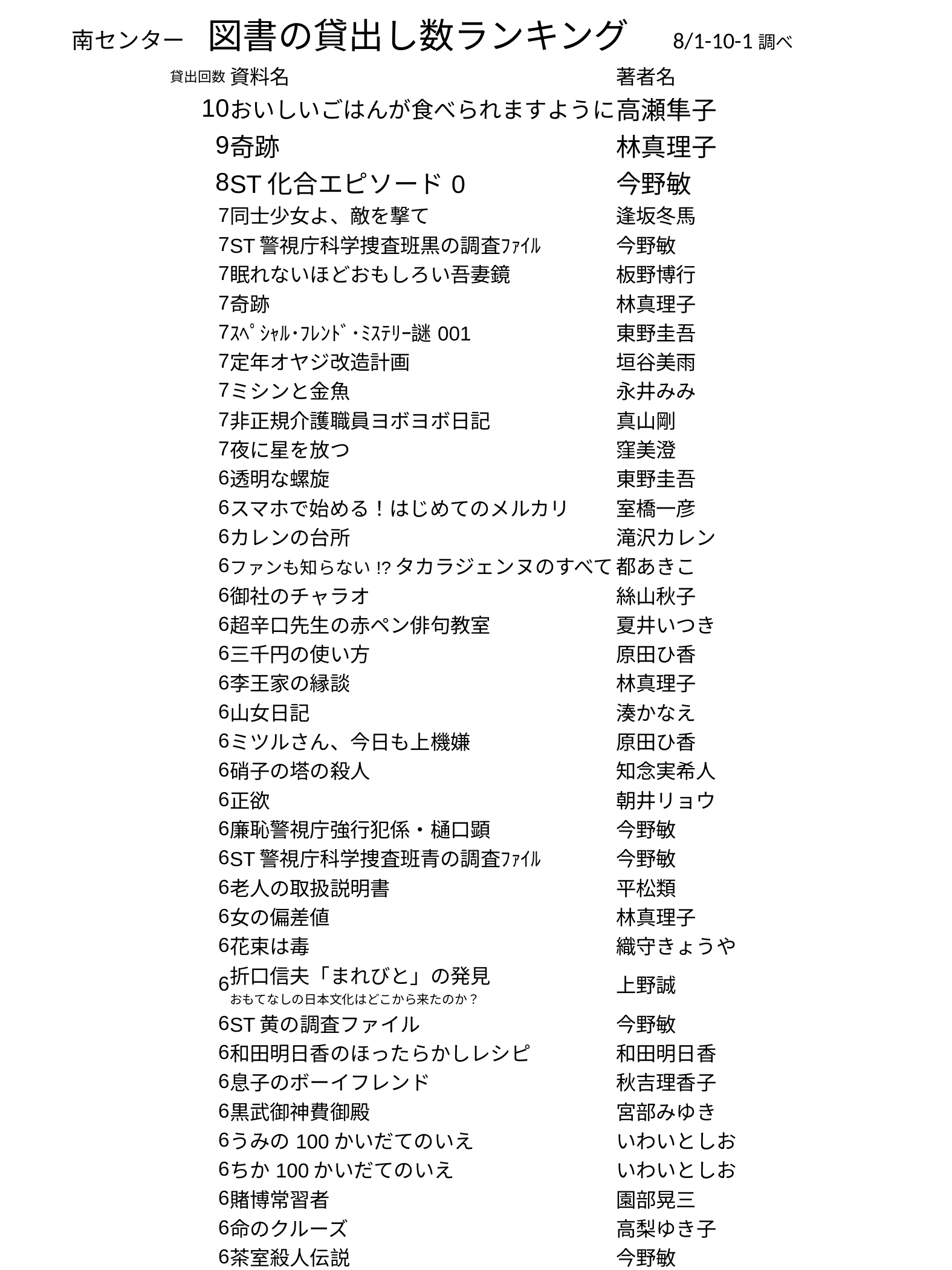

南センター　図書の貸出し数ランキング　8/1-10-1調べ
| 貸出回数 | 資料名 | 著者名 |
| --- | --- | --- |
| 10 | おいしいごはんが食べられますように | 高瀬隼子 |
| 9 | 奇跡 | 林真理子 |
| 8 | ST化合エピソード0 | 今野敏 |
| 7 | 同士少女よ、敵を撃て | 逢坂冬馬 |
| 7 | ST警視庁科学捜査班黒の調査ﾌｧｲﾙ | 今野敏 |
| 7 | 眠れないほどおもしろい吾妻鏡 | 板野博行 |
| 7 | 奇跡 | 林真理子 |
| 7 | ｽﾍﾟｼｬﾙ･ﾌﾚﾝﾄﾞ･ﾐｽﾃﾘｰ謎001 | 東野圭吾 |
| 7 | 定年オヤジ改造計画 | 垣谷美雨 |
| 7 | ミシンと金魚 | 永井みみ |
| 7 | 非正規介護職員ヨボヨボ日記 | 真山剛 |
| 7 | 夜に星を放つ | 窪美澄 |
| 6 | 透明な螺旋 | 東野圭吾 |
| 6 | スマホで始める！はじめてのメルカリ | 室橋一彦 |
| 6 | カレンの台所 | 滝沢カレン |
| 6 | ファンも知らない!?タカラジェンヌのすべて | 都あきこ |
| 6 | 御社のチャラオ | 絲山秋子 |
| 6 | 超辛口先生の赤ペン俳句教室 | 夏井いつき |
| 6 | 三千円の使い方 | 原田ひ香 |
| 6 | 李王家の縁談 | 林真理子 |
| 6 | 山女日記 | 湊かなえ |
| 6 | ミツルさん、今日も上機嫌 | 原田ひ香 |
| 6 | 硝子の塔の殺人 | 知念実希人 |
| 6 | 正欲 | 朝井リョウ |
| 6 | 廉恥警視庁強行犯係・樋口顕 | 今野敏 |
| 6 | ST警視庁科学捜査班青の調査ﾌｧｲﾙ | 今野敏 |
| 6 | 老人の取扱説明書 | 平松類 |
| 6 | 女の偏差値 | 林真理子 |
| 6 | 花束は毒 | 織守きょうや |
| 6 | 折口信夫「まれびと」の発見 おもてなしの日本文化はどこから来たのか？ | 上野誠 |
| 6 | ST黄の調査ファイル | 今野敏 |
| 6 | 和田明日香のほったらかしレシピ | 和田明日香 |
| 6 | 息子のボーイフレンド | 秋吉理香子 |
| 6 | 黒武御神費御殿 | 宮部みゆき |
| 6 | うみの100かいだてのいえ | いわいとしお |
| 6 | ちか100かいだてのいえ | いわいとしお |
| 6 | 賭博常習者 | 園部晃三 |
| 6 | 命のクルーズ | 高梨ゆき子 |
| 6 | 茶室殺人伝説 | 今野敏 |
| 6 | エチュード | 今野敏 |
| 6 | アンサングシンデレラ1病院薬剤師葵みどり | 新井ママレ |
| 6 | 手取り10万円台でもお金がみるみる貯まる本 |  |
|  | 夜更かしの本棚 | 朝井リョウ他 |
| 6 | 独立記念日 | 原田マハ |